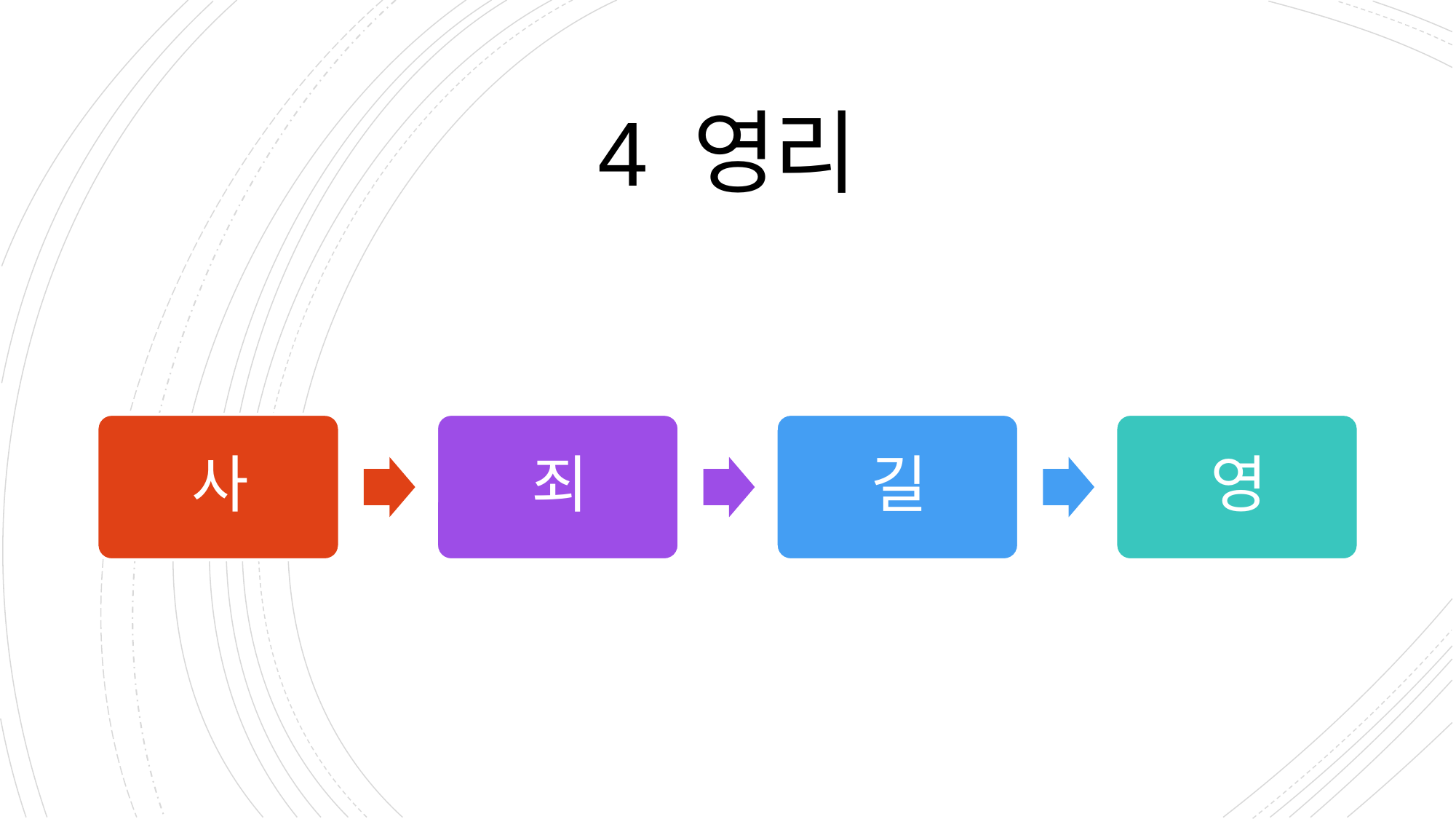

# 4 영리
사

죄

길

영